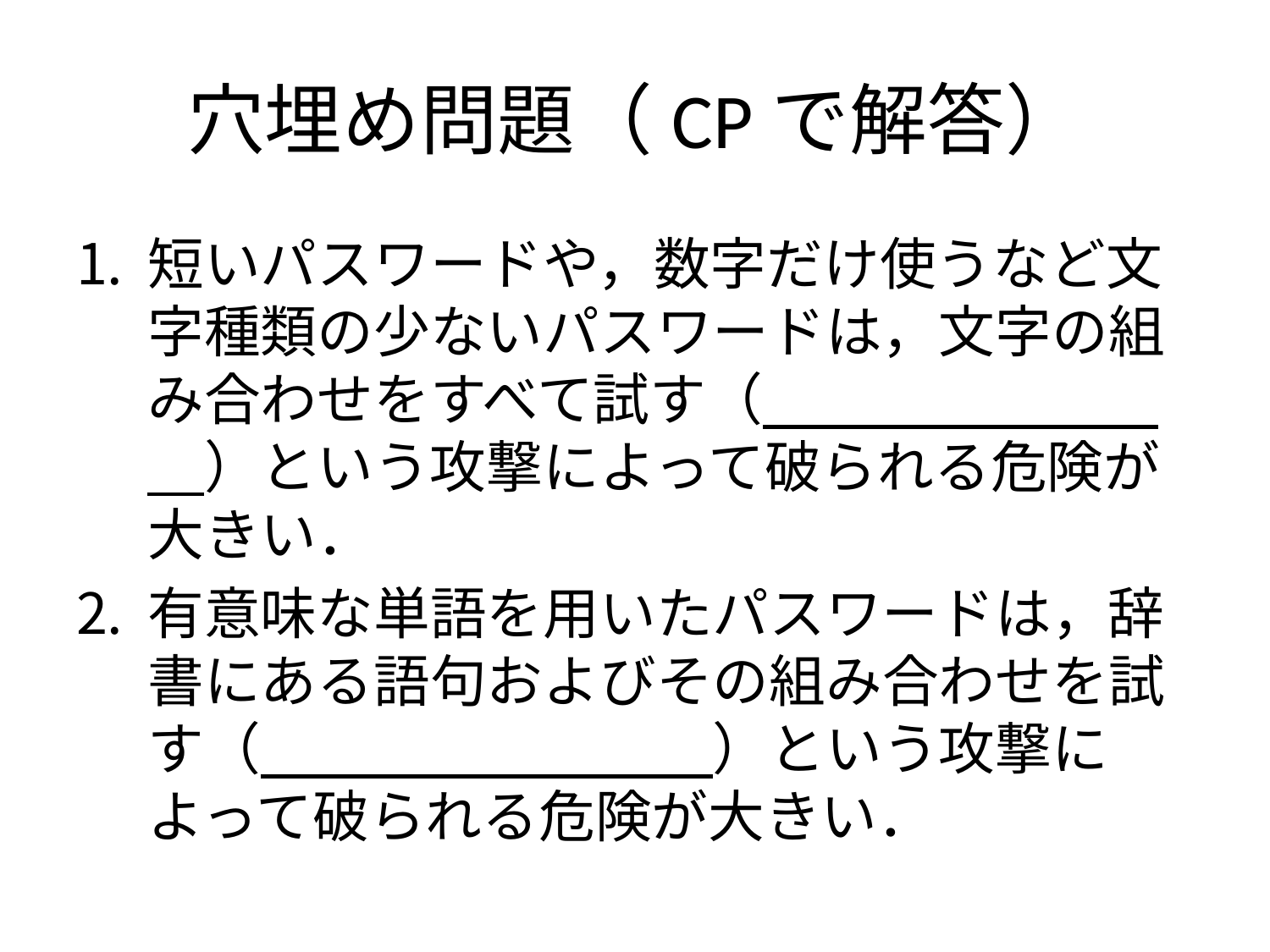

# 穴埋め問題（CPで解答）
短いパスワードや，数字だけ使うなど文字種類の少ないパスワードは，文字の組み合わせをすべて試す（　　　　　　　　）という攻撃によって破られる危険が大きい．
有意味な単語を用いたパスワードは，辞書にある語句およびその組み合わせを試す（　　　　　　　　）という攻撃によって破られる危険が大きい．